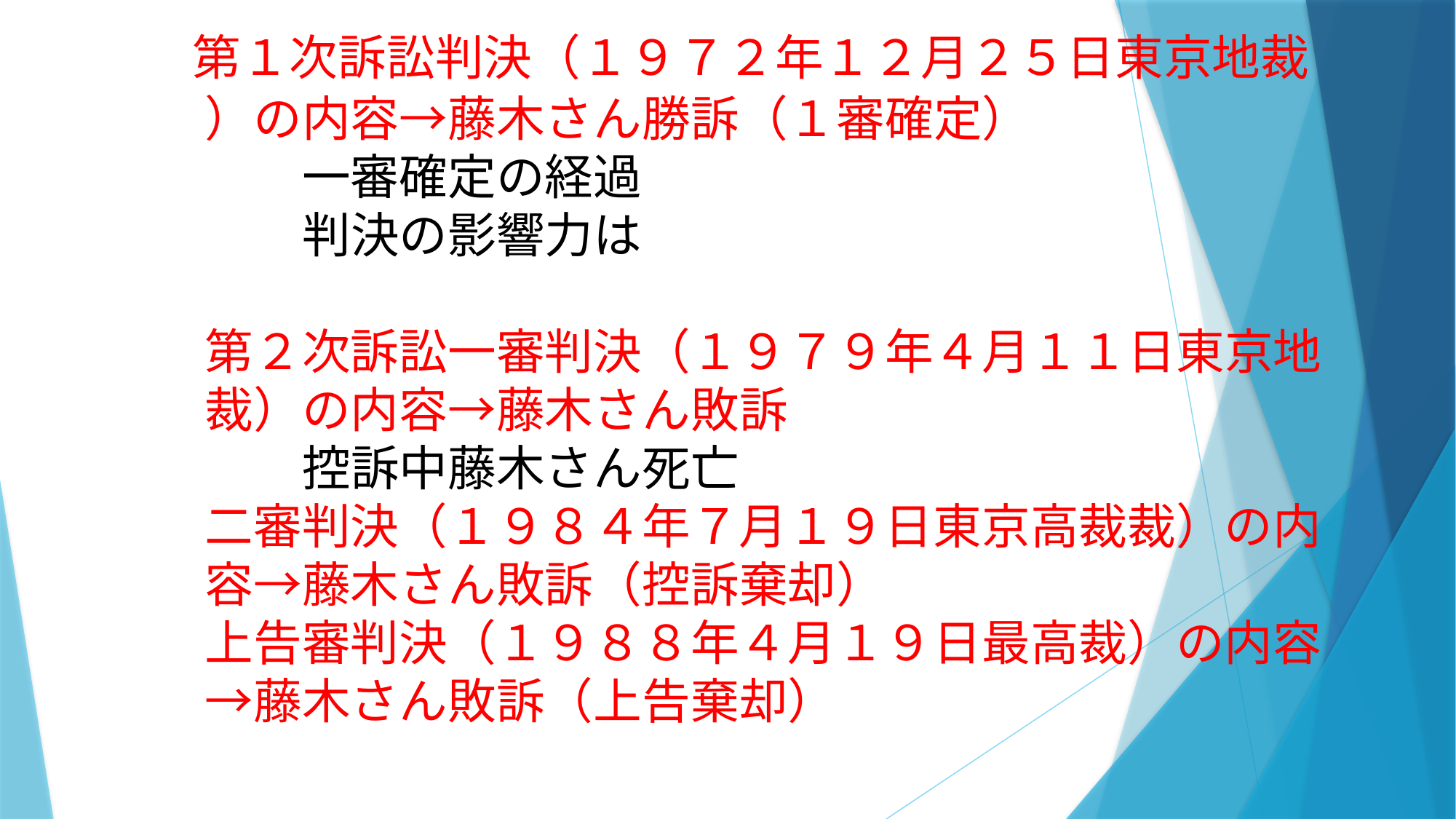

第１次訴訟判決（１９７２年１２月２５日東京地裁
　　　　）の内容→藤木さん勝訴（１審確定）
　　　　　　一審確定の経過
　　　　　　判決の影響力は

　　　　第２次訴訟一審判決（１９７９年４月１１日東京地
　　　　裁）の内容→藤木さん敗訴
　　　　　　控訴中藤木さん死亡
　　　　二審判決（１９８４年７月１９日東京高裁裁）の内
　　　　容→藤木さん敗訴（控訴棄却）
　　　　上告審判決（１９８８年４月１９日最高裁）の内容
　　　　→藤木さん敗訴（上告棄却）